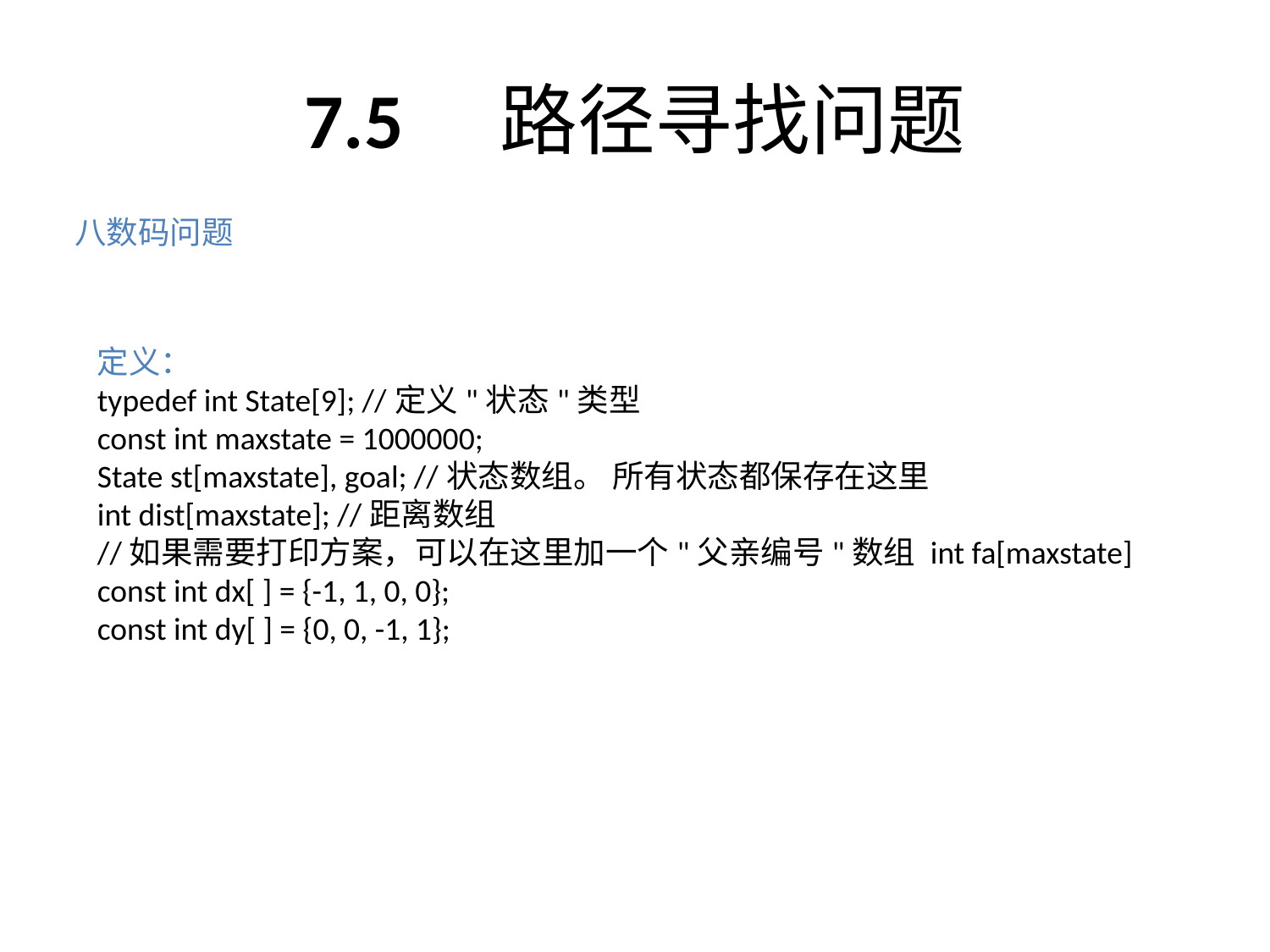

# 7.5　路径寻找问题
八数码问题
定义：
typedef int State[9]; //定义"状态"类型
const int maxstate = 1000000;
State st[maxstate], goal; //状态数组。 所有状态都保存在这里
int dist[maxstate]; //距离数组
//如果需要打印方案，可以在这里加一个"父亲编号"数组 int fa[maxstate]
const int dx[ ] = {-1, 1, 0, 0};
const int dy[ ] = {0, 0, -1, 1};